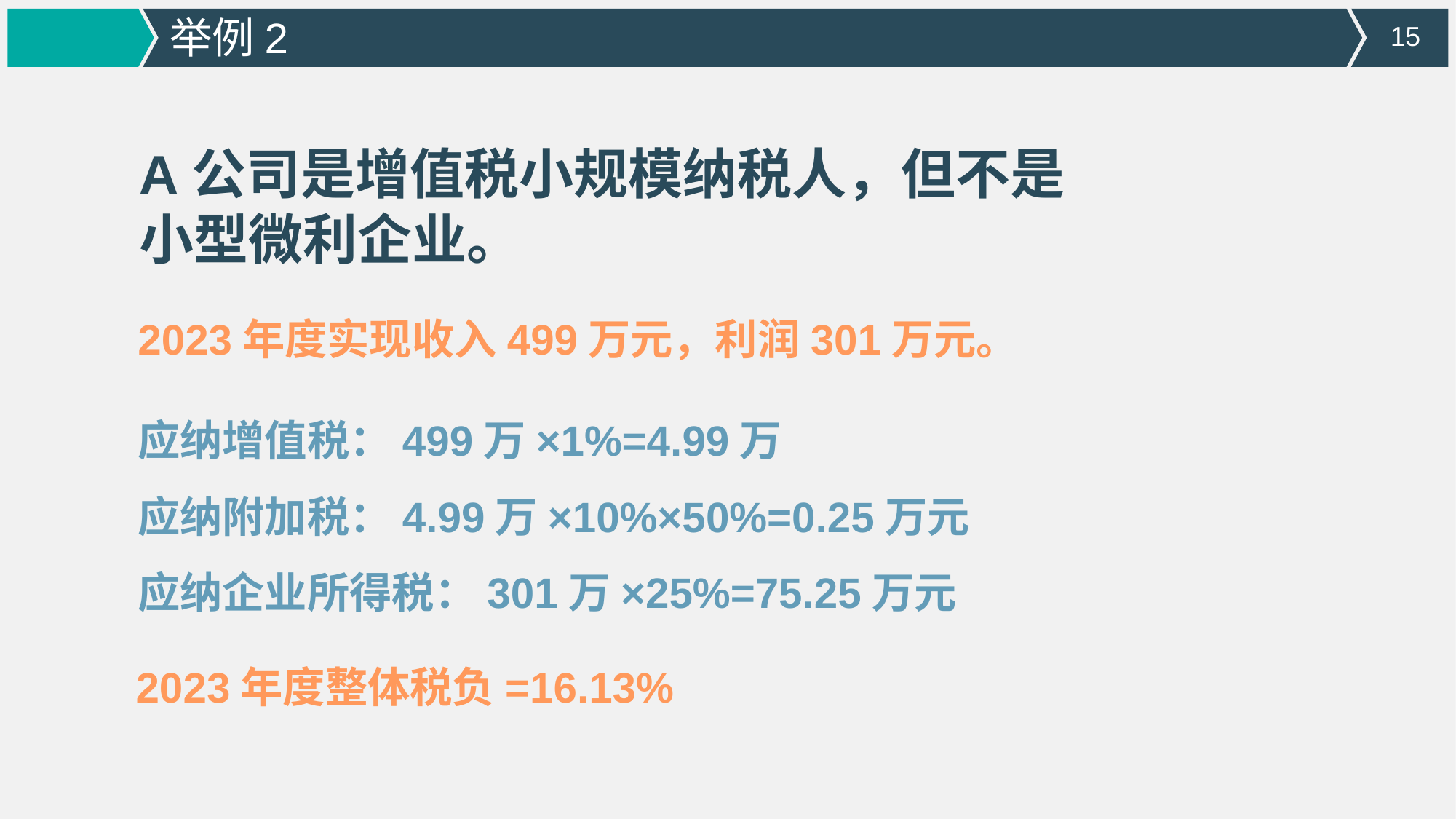

举例2
A公司是增值税小规模纳税人，但不是小型微利企业。
2023年度实现收入499万元，利润301万元。
应纳增值税：499万×1%=4.99万
应纳附加税：4.99万×10%×50%=0.25万元
应纳企业所得税：301万×25%=75.25万元
2023年度整体税负=16.13%